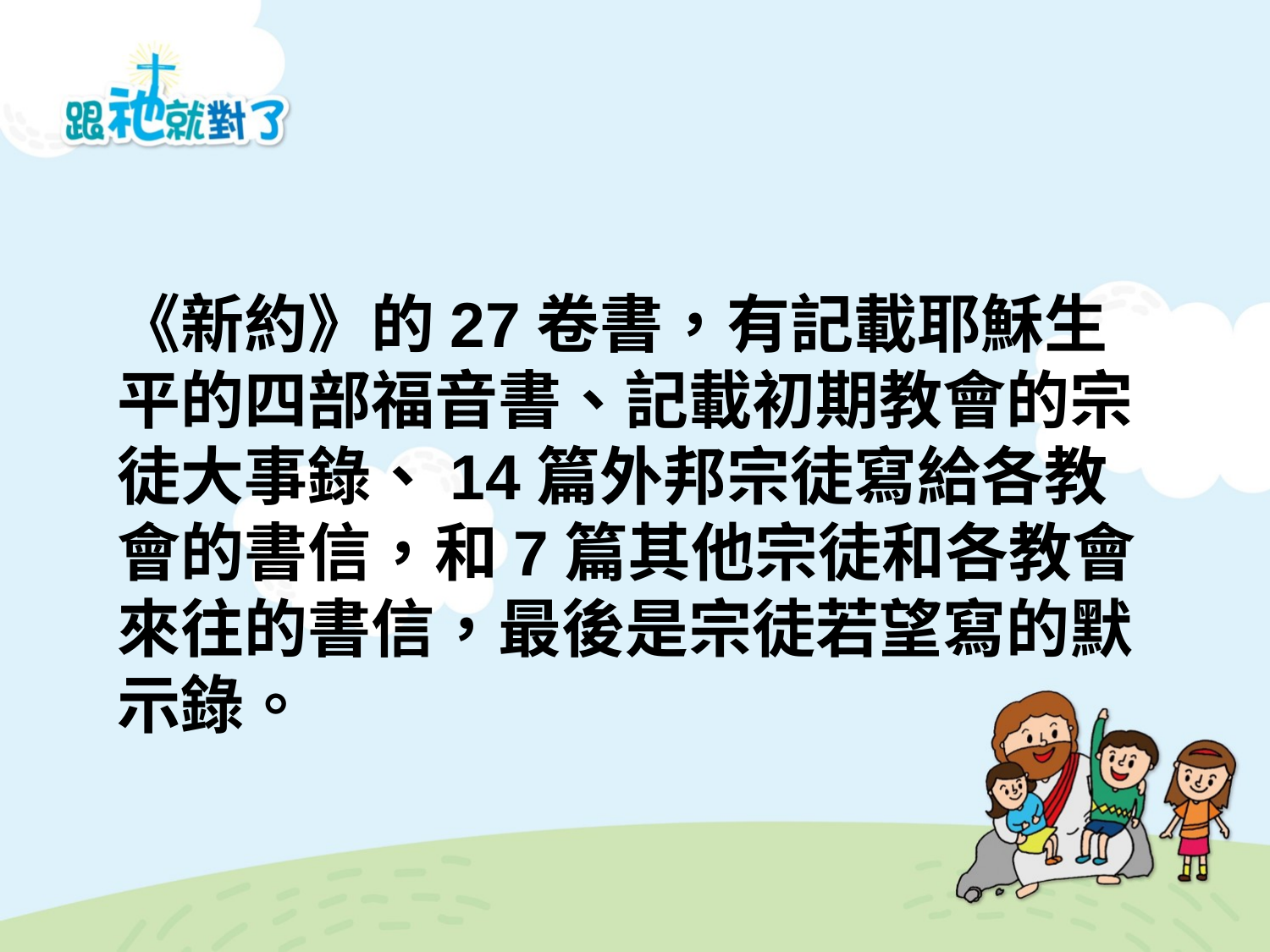

《新約》的27卷書，有記載耶穌生平的四部福音書、記載初期教會的宗徒大事錄、14篇外邦宗徒寫給各教會的書信，和7篇其他宗徒和各教會來往的書信，最後是宗徒若望寫的默示錄。